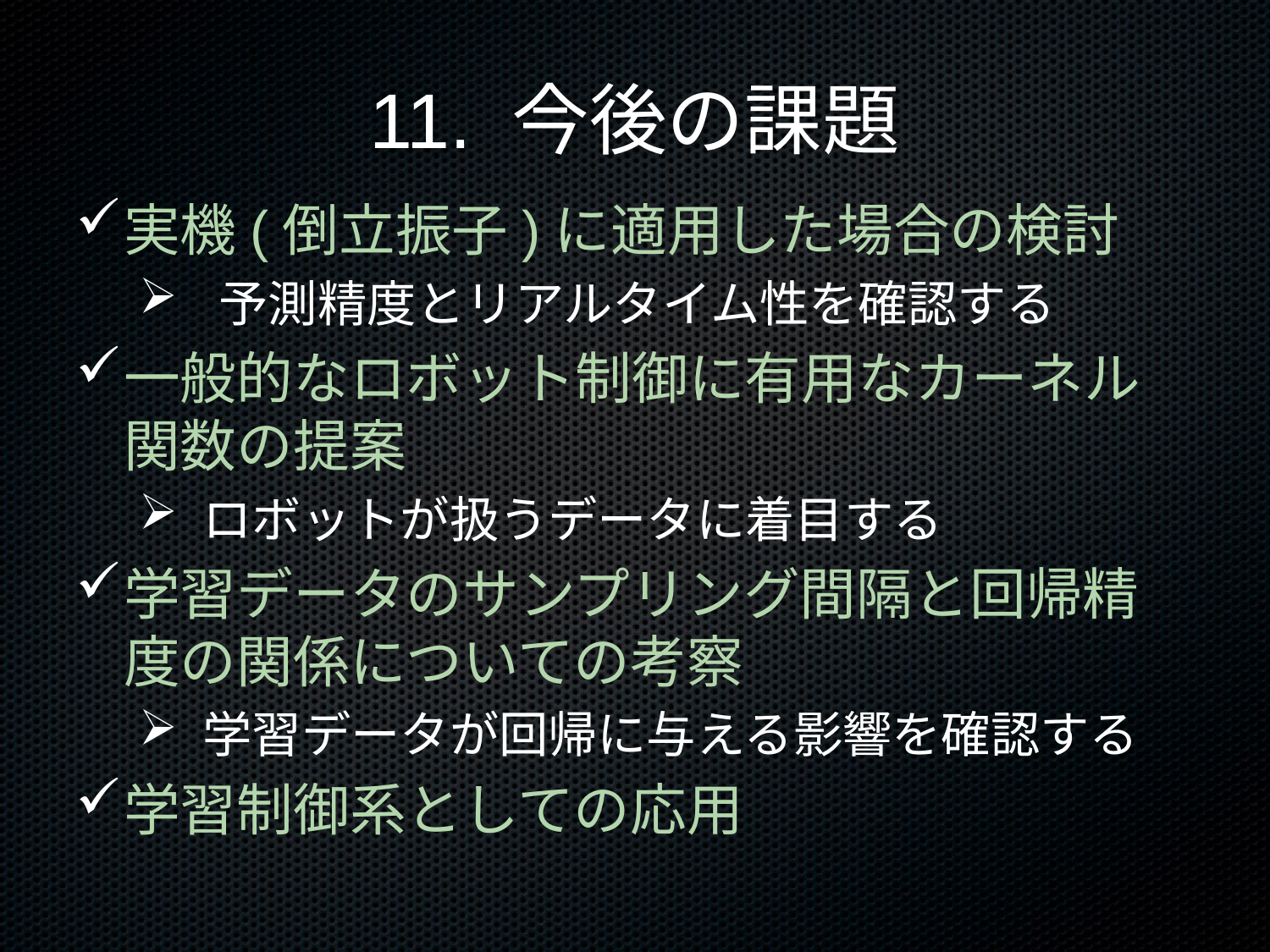

11. 今後の課題
実機(倒立振子)に適用した場合の検討
予測精度とリアルタイム性を確認する
一般的なロボット制御に有用なカーネル関数の提案
ロボットが扱うデータに着目する
学習データのサンプリング間隔と回帰精度の関係についての考察
学習データが回帰に与える影響を確認する
学習制御系としての応用